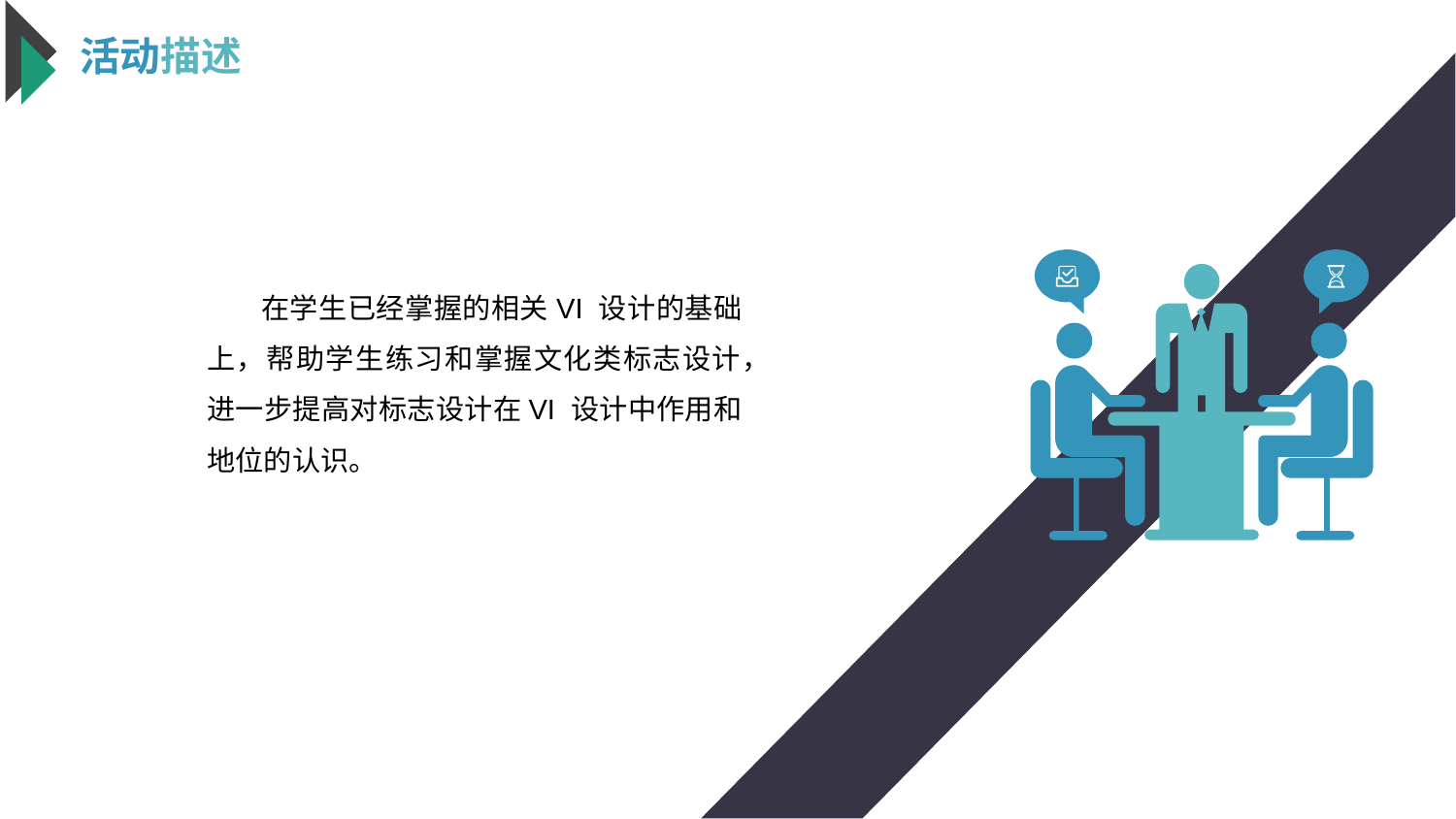

活动描述

       在学生已经掌握的相关VI 设计的基础上，帮助学生练习和掌握文化类标志设计，进一步提高对标志设计在VI 设计中作用和地位的认识。